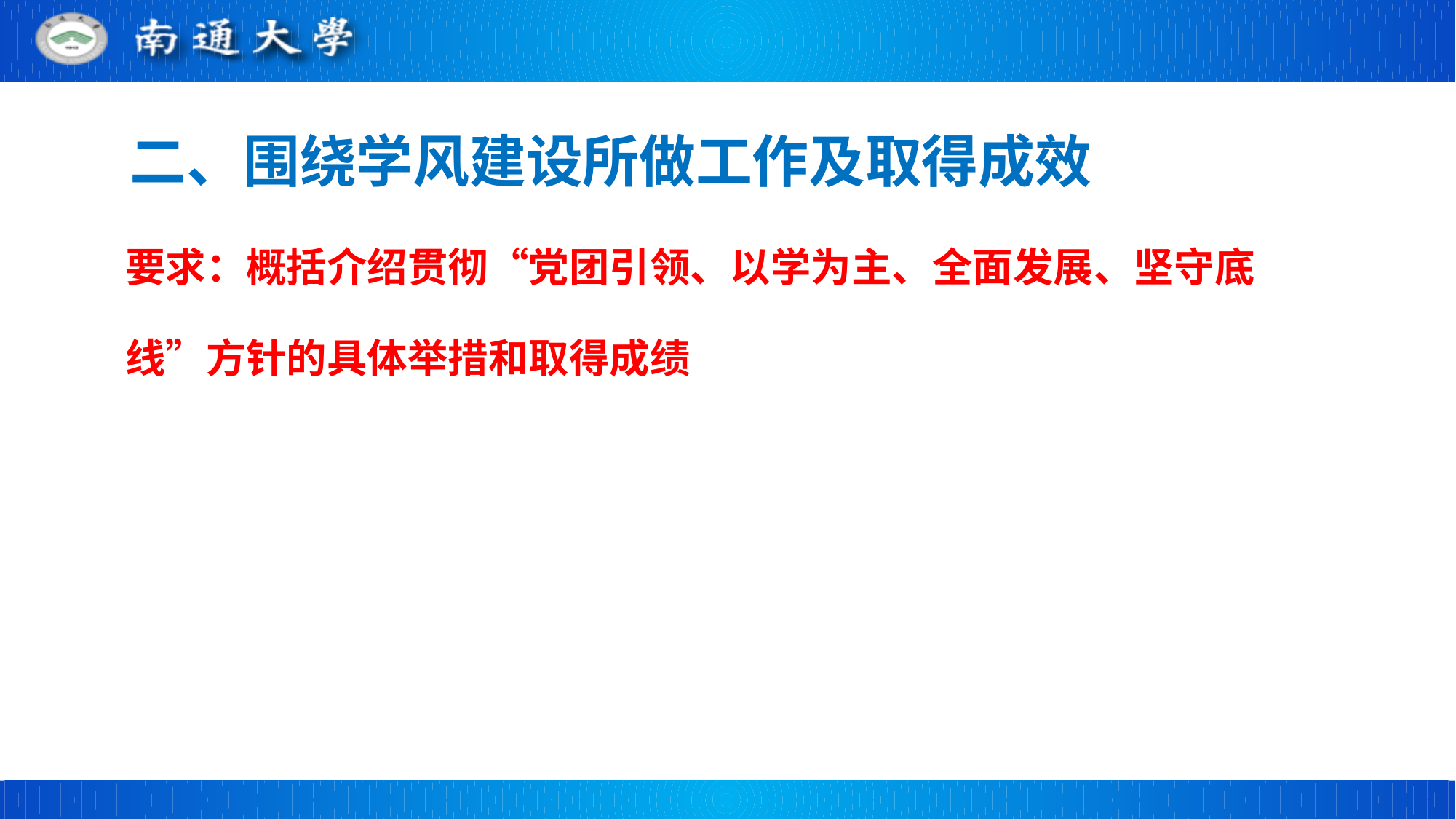

二、围绕学风建设所做工作及取得成效
要求：概括介绍贯彻“党团引领、以学为主、全面发展、坚守底线”方针的具体举措和取得成绩